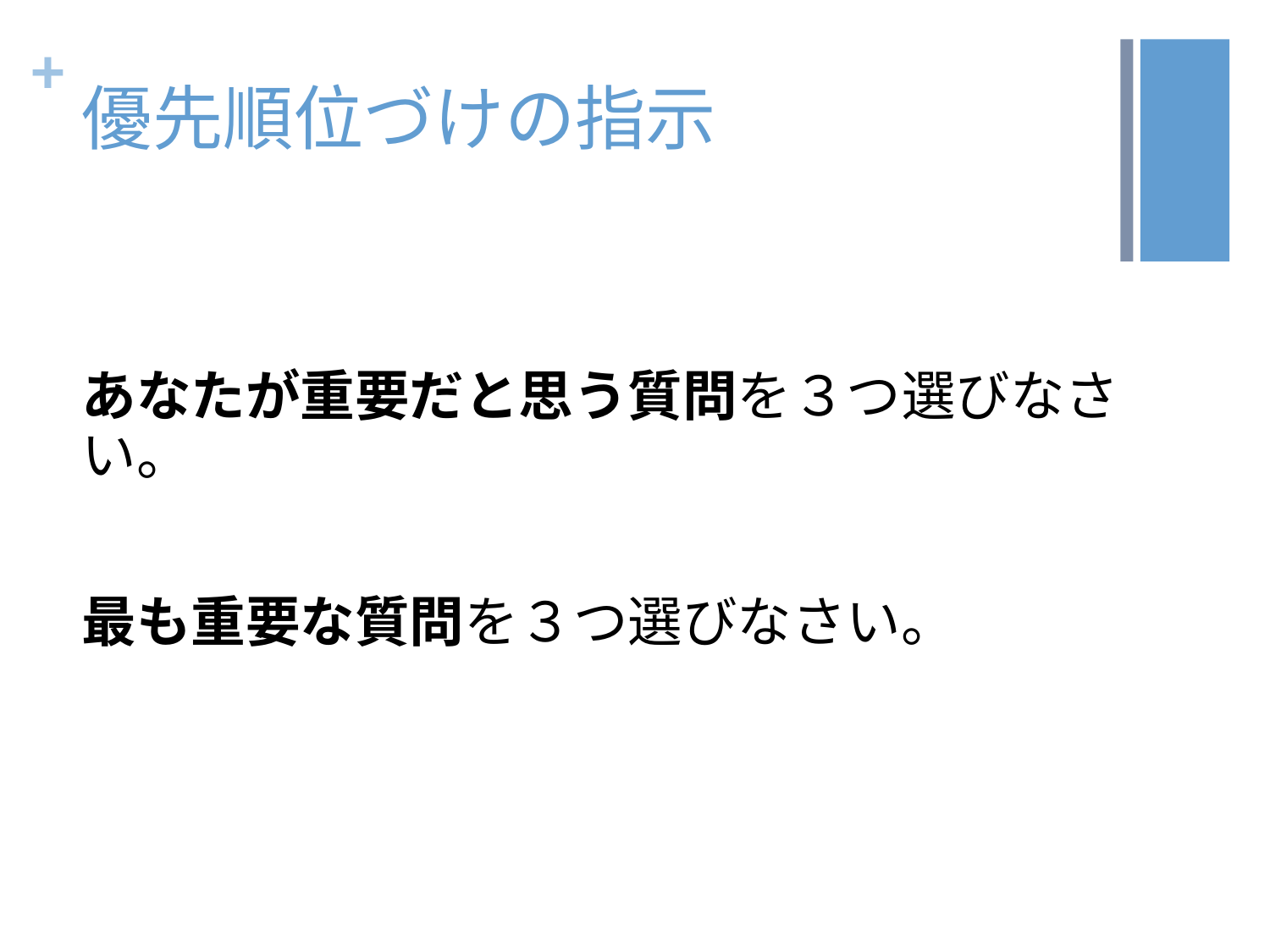

# 優先順位づけの指示

あなたが重要だと思う質問を３つ選びなさい。

最も重要な質問を３つ選びなさい。